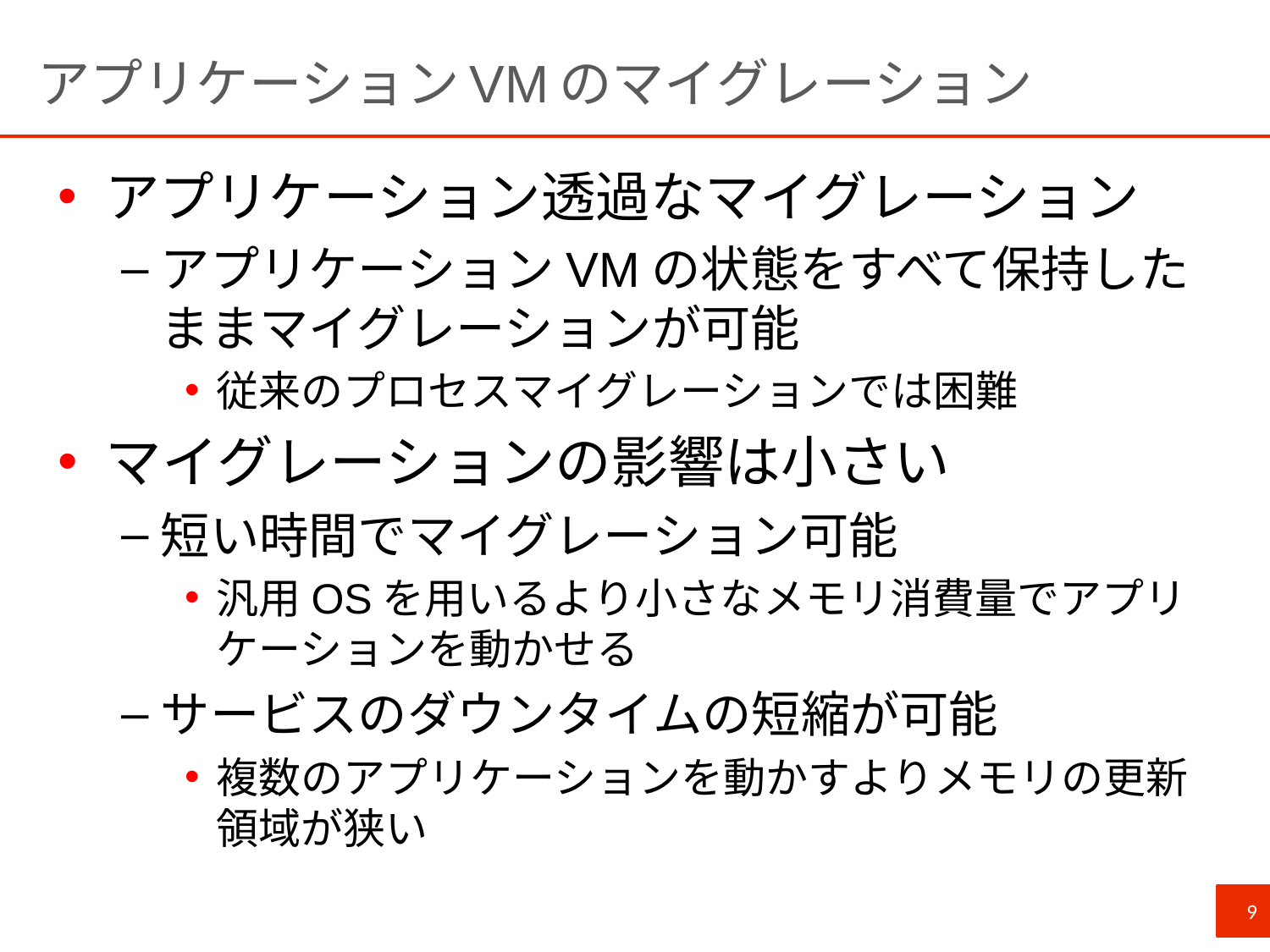

# アプリケーションVMのマイグレーション
アプリケーション透過なマイグレーション
アプリケーションVMの状態をすべて保持したままマイグレーションが可能
従来のプロセスマイグレーションでは困難
マイグレーションの影響は小さい
短い時間でマイグレーション可能
汎用OSを用いるより小さなメモリ消費量でアプリケーションを動かせる
サービスのダウンタイムの短縮が可能
複数のアプリケーションを動かすよりメモリの更新領域が狭い

9